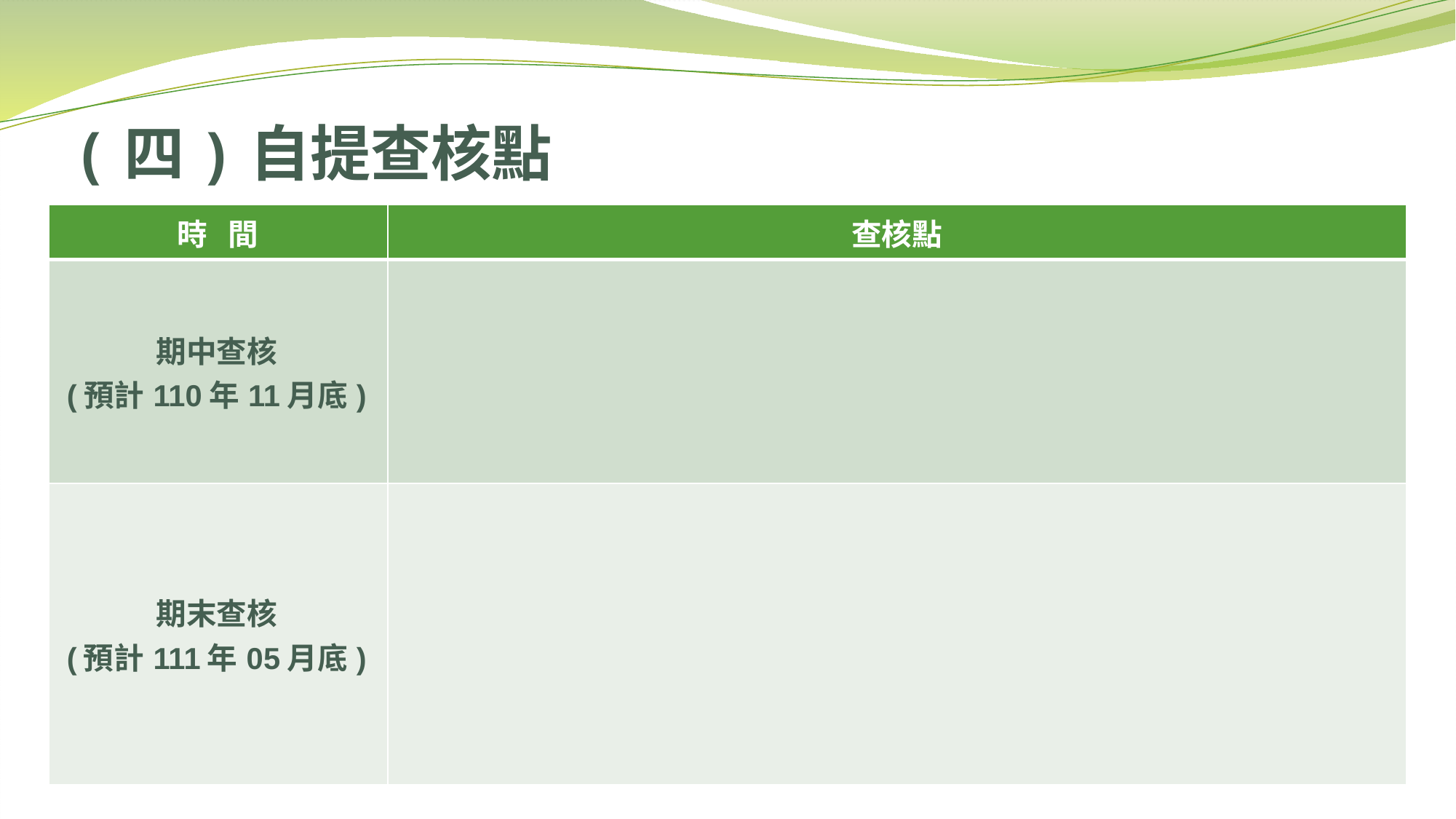

# (四)自提查核點
| 時 間 | 查核點 |
| --- | --- |
| 期中查核 (預計110年11月底) |  |
| 期末查核 (預計111年05月底) |  |